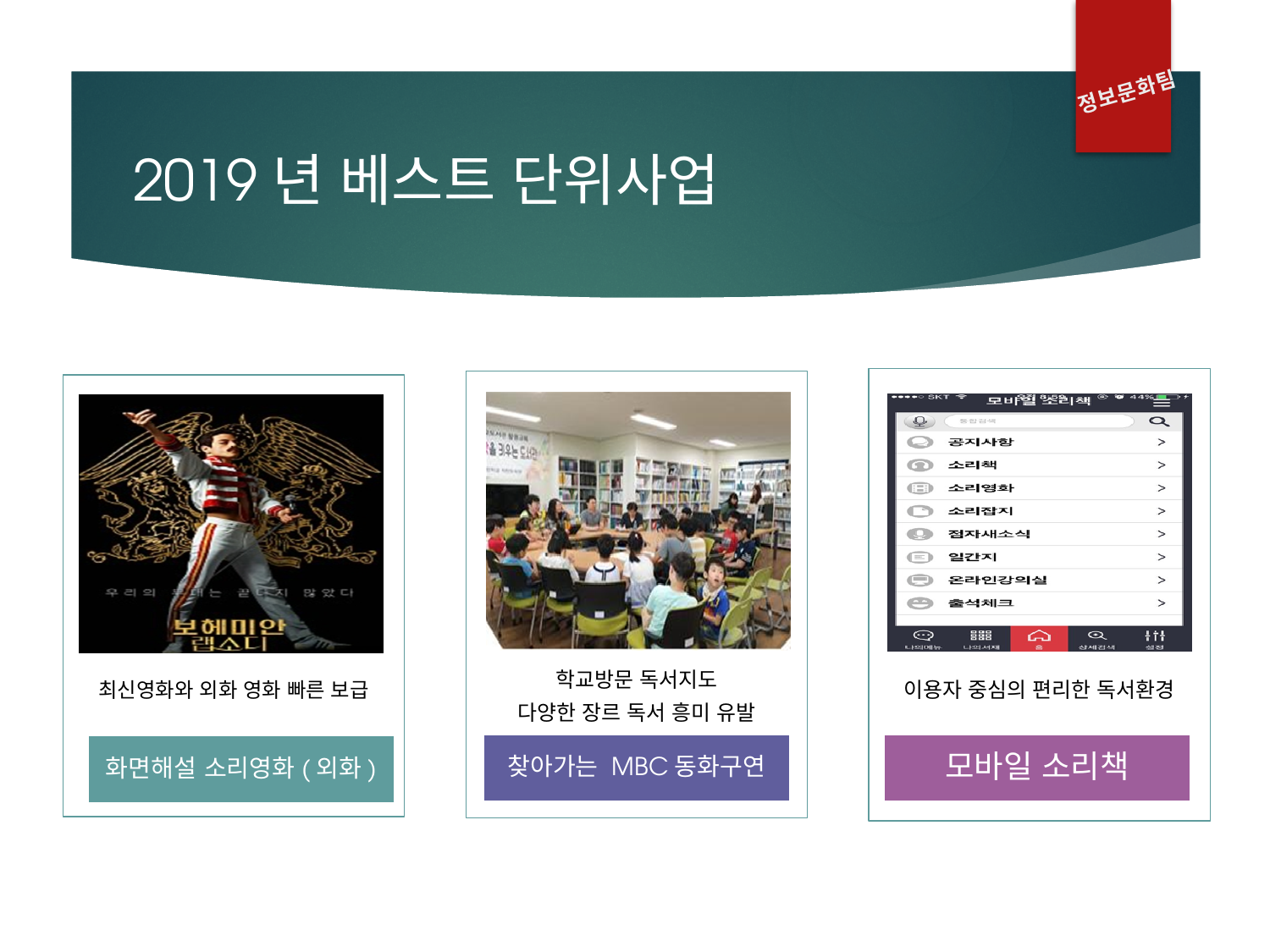

정보문화팀
# 2019년 베스트 단위사업
화면해설 소리영화(외화)
최신영화와 외화 영화 빠른 보급
찾아가는 MBC동화구연
학교방문 독서지도
다양한 장르 독서 흥미 유발
모바일 소리책
이용자 중심의 편리한 독서환경